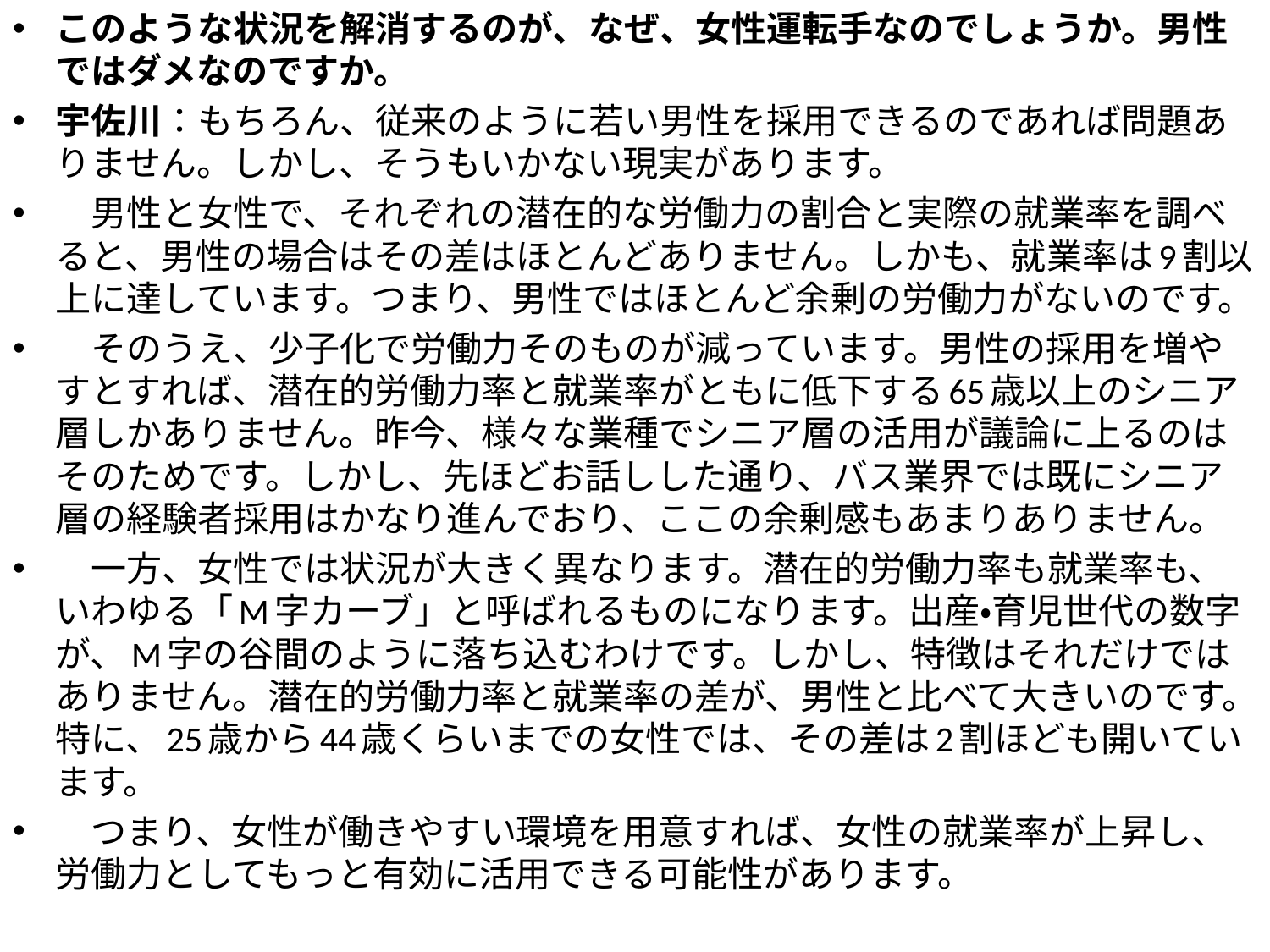

このような状況を解消するのが、なぜ、女性運転手なのでしょうか。男性ではダメなのですか。
宇佐川：もちろん、従来のように若い男性を採用できるのであれば問題ありません。しかし、そうもいかない現実があります。
　男性と女性で、それぞれの潜在的な労働力の割合と実際の就業率を調べると、男性の場合はその差はほとんどありません。しかも、就業率は9割以上に達しています。つまり、男性ではほとんど余剰の労働力がないのです。
　そのうえ、少子化で労働力そのものが減っています。男性の採用を増やすとすれば、潜在的労働力率と就業率がともに低下する65歳以上のシニア層しかありません。昨今、様々な業種でシニア層の活用が議論に上るのはそのためです。しかし、先ほどお話しした通り、バス業界では既にシニア層の経験者採用はかなり進んでおり、ここの余剰感もあまりありません。
　一方、女性では状況が大きく異なります。潜在的労働力率も就業率も、いわゆる「M字カーブ」と呼ばれるものになります。出産・育児世代の数字が、M字の谷間のように落ち込むわけです。しかし、特徴はそれだけではありません。潜在的労働力率と就業率の差が、男性と比べて大きいのです。特に、25歳から44歳くらいまでの女性では、その差は2割ほども開いています。
　つまり、女性が働きやすい環境を用意すれば、女性の就業率が上昇し、労働力としてもっと有効に活用できる可能性があります。